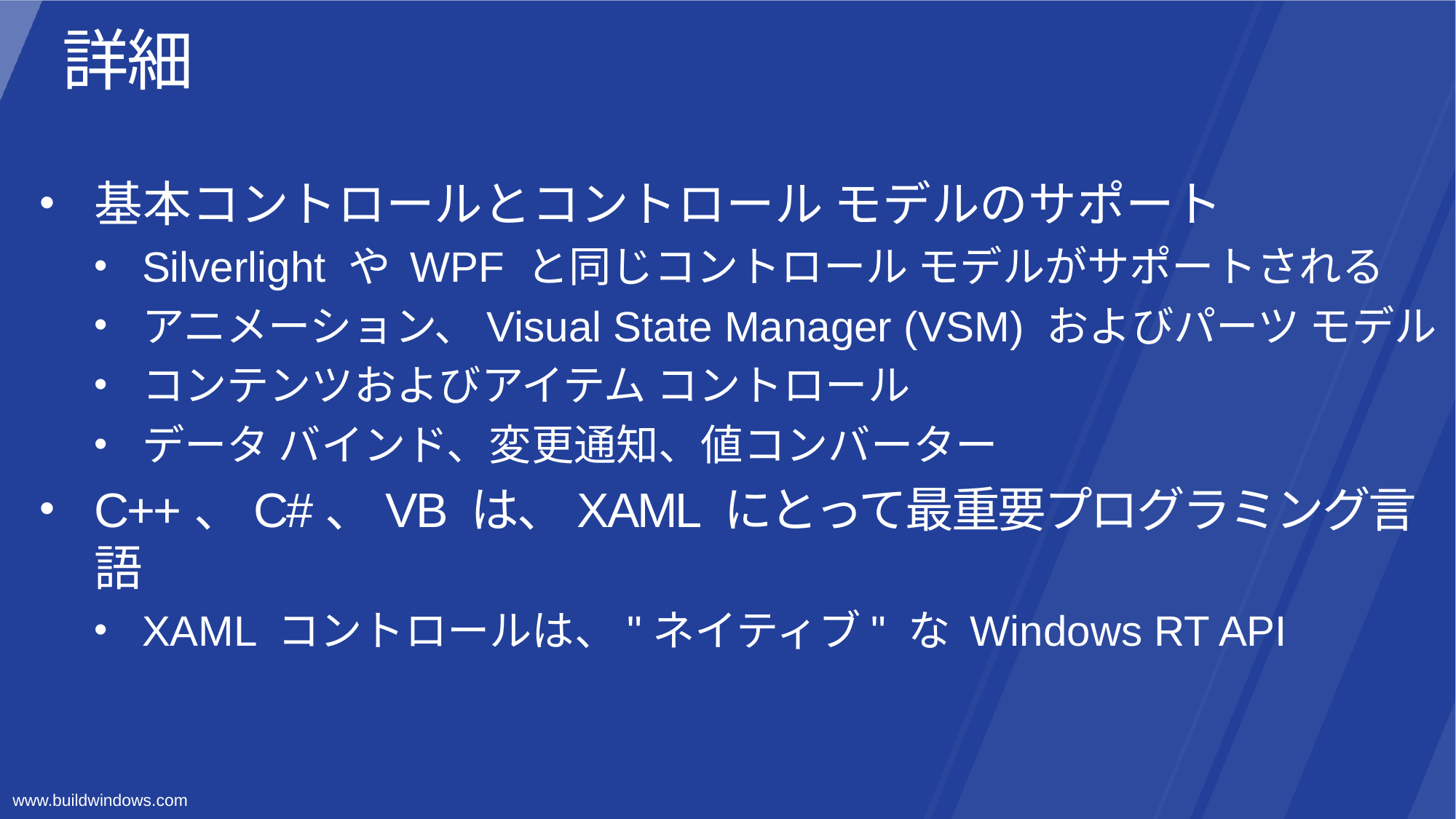

# 詳細
基本コントロールとコントロール モデルのサポート
Silverlight や WPF と同じコントロール モデルがサポートされる
アニメーション、Visual State Manager (VSM) およびパーツ モデル
コンテンツおよびアイテム コントロール
データ バインド、変更通知、値コンバーター
C++、C#、VB は、XAML にとって最重要プログラミング言語
XAML コントロールは、"ネイティブ" な Windows RT API